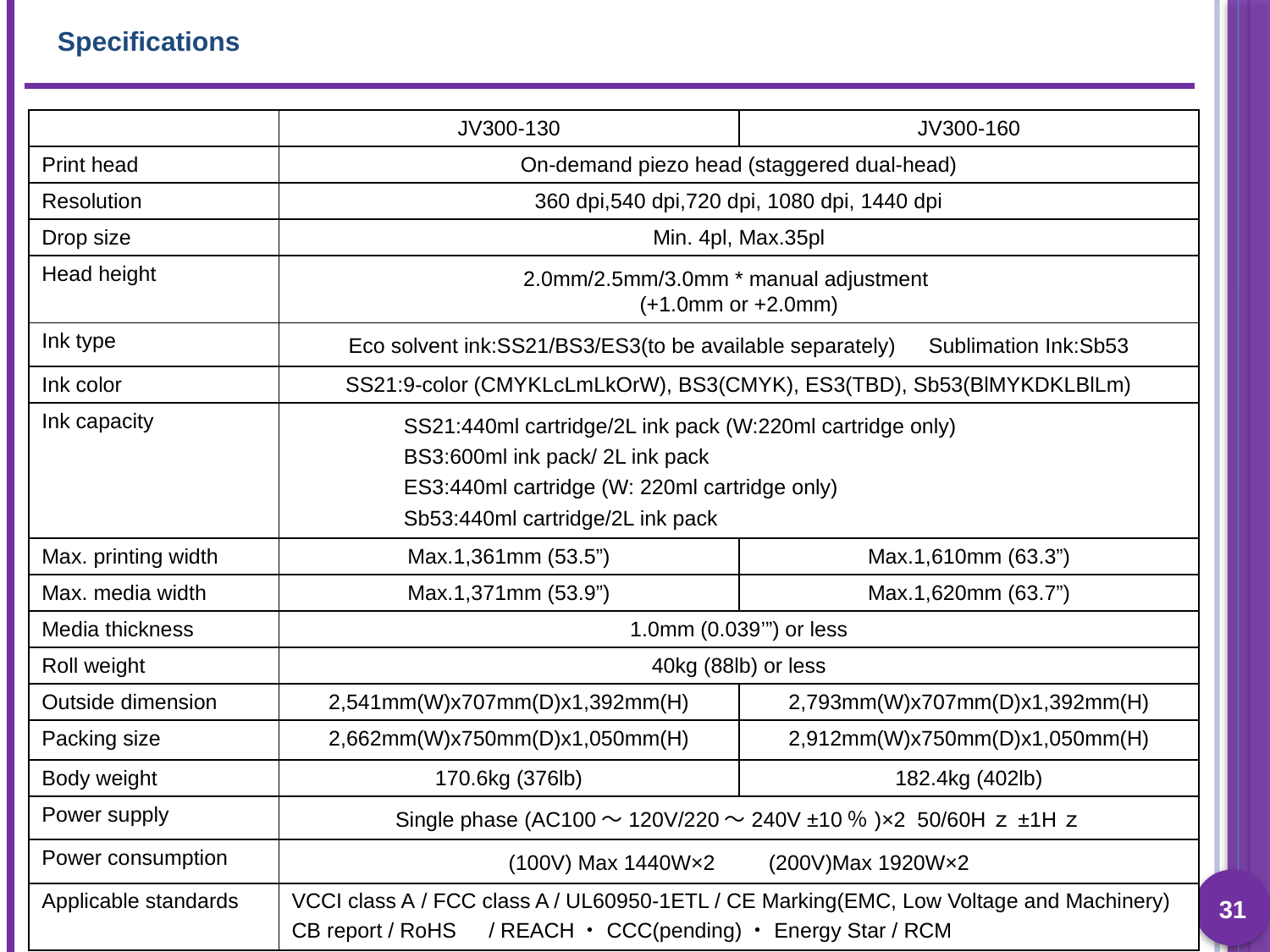

# Specifications
|  | JV300-130 | JV300-160 |
| --- | --- | --- |
| Print head | On-demand piezo head (staggered dual-head) |  |
| Resolution | 360 dpi,540 dpi,720 dpi, 1080 dpi, 1440 dpi |  |
| Drop size | Min. 4pl, Max.35pl |  |
| Head height | 2.0mm/2.5mm/3.0mm \* manual adjustment　 (+1.0mm or +2.0mm) |  |
| Ink type | Eco solvent ink:SS21/BS3/ES3(to be available separately)　Sublimation Ink:Sb53 |  |
| Ink color | SS21:9-color (CMYKLcLmLkOrW), BS3(CMYK), ES3(TBD), Sb53(BlMYKDKLBlLm) |  |
| Ink capacity | SS21:440ml cartridge/2L ink pack (W:220ml cartridge only) 　　　　　BS3:600ml ink pack/ 2L ink pack 　　　　　ES3:440ml cartridge (W: 220ml cartridge only) 　　　　　Sb53:440ml cartridge/2L ink pack |  |
| Max. printing width | Max.1,361mm (53.5”) | Max.1,610mm (63.3”) |
| Max. media width | Max.1,371mm (53.9”) | Max.1,620mm (63.7”) |
| Media thickness | 1.0mm (0.039’”) or less |  |
| Roll weight | 40kg (88lb) or less |  |
| Outside dimension | 2,541mm(W)x707mm(D)x1,392mm(H) | 2,793mm(W)x707mm(D)x1,392mm(H) |
| Packing size | 2,662mm(W)x750mm(D)x1,050mm(H) | 2,912mm(W)x750mm(D)x1,050mm(H) |
| Body weight | 170.6kg (376lb) | 182.4kg (402lb) |
| Power supply | Single phase (AC100～120V/220～240V ±10％)×2 50/60Hｚ±1Hｚ |  |
| Power consumption | (100V) Max 1440W×2　　(200V)Max 1920W×2 |  |
| Applicable standards | VCCI class A / FCC class A / UL60950-1ETL / CE Marking(EMC, Low Voltage and Machinery) CB report / RoHS　/ REACH・CCC(pending)・Energy Star / RCM |  |
31